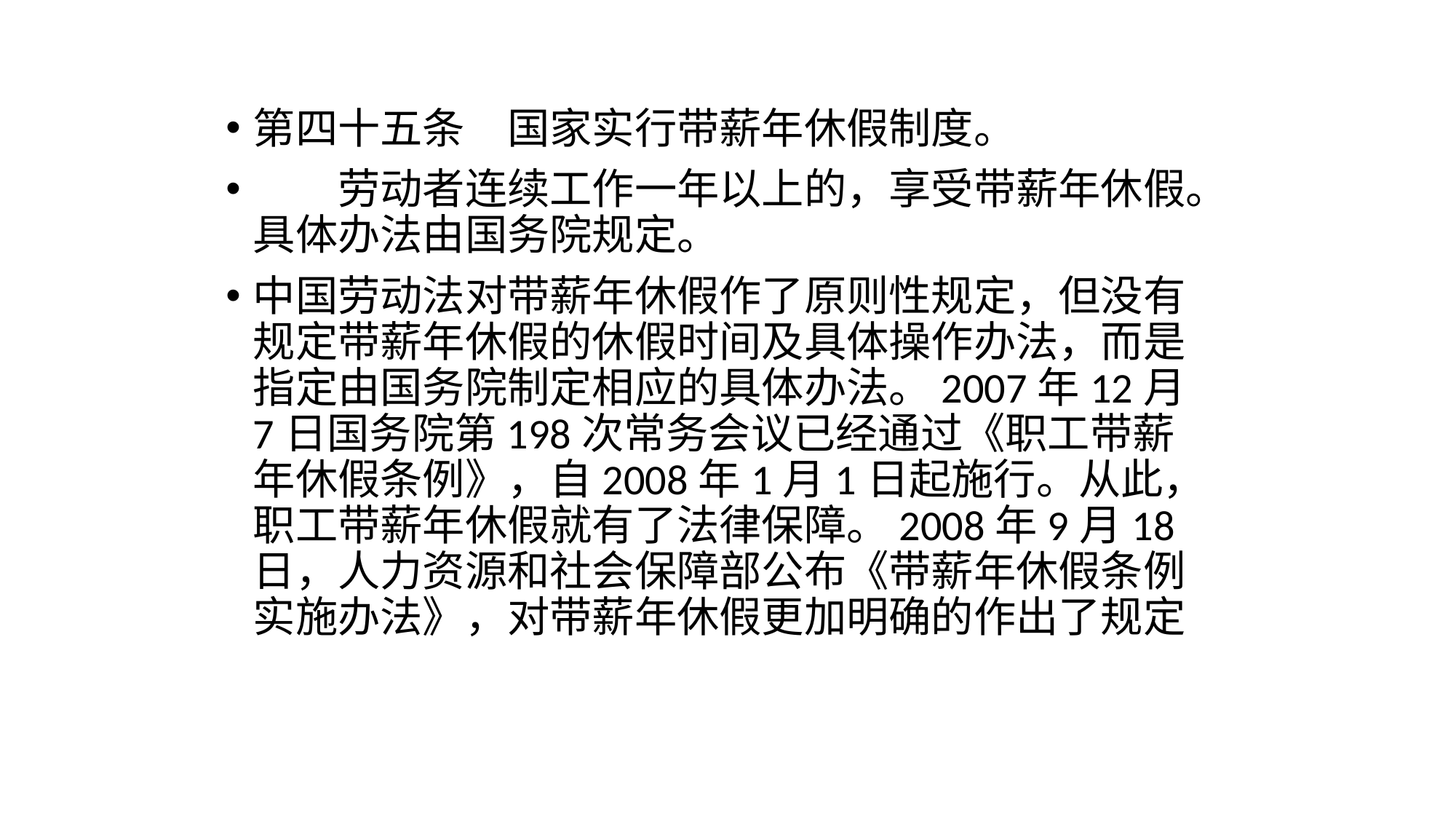

第四十五条　国家实行带薪年休假制度。
　　劳动者连续工作一年以上的，享受带薪年休假。具体办法由国务院规定。
中国劳动法对带薪年休假作了原则性规定，但没有规定带薪年休假的休假时间及具体操作办法，而是指定由国务院制定相应的具体办法。2007年12月7日国务院第198次常务会议已经通过《职工带薪年休假条例》，自2008年1月1日起施行。从此，职工带薪年休假就有了法律保障。2008年9月18日，人力资源和社会保障部公布《带薪年休假条例实施办法》，对带薪年休假更加明确的作出了规定